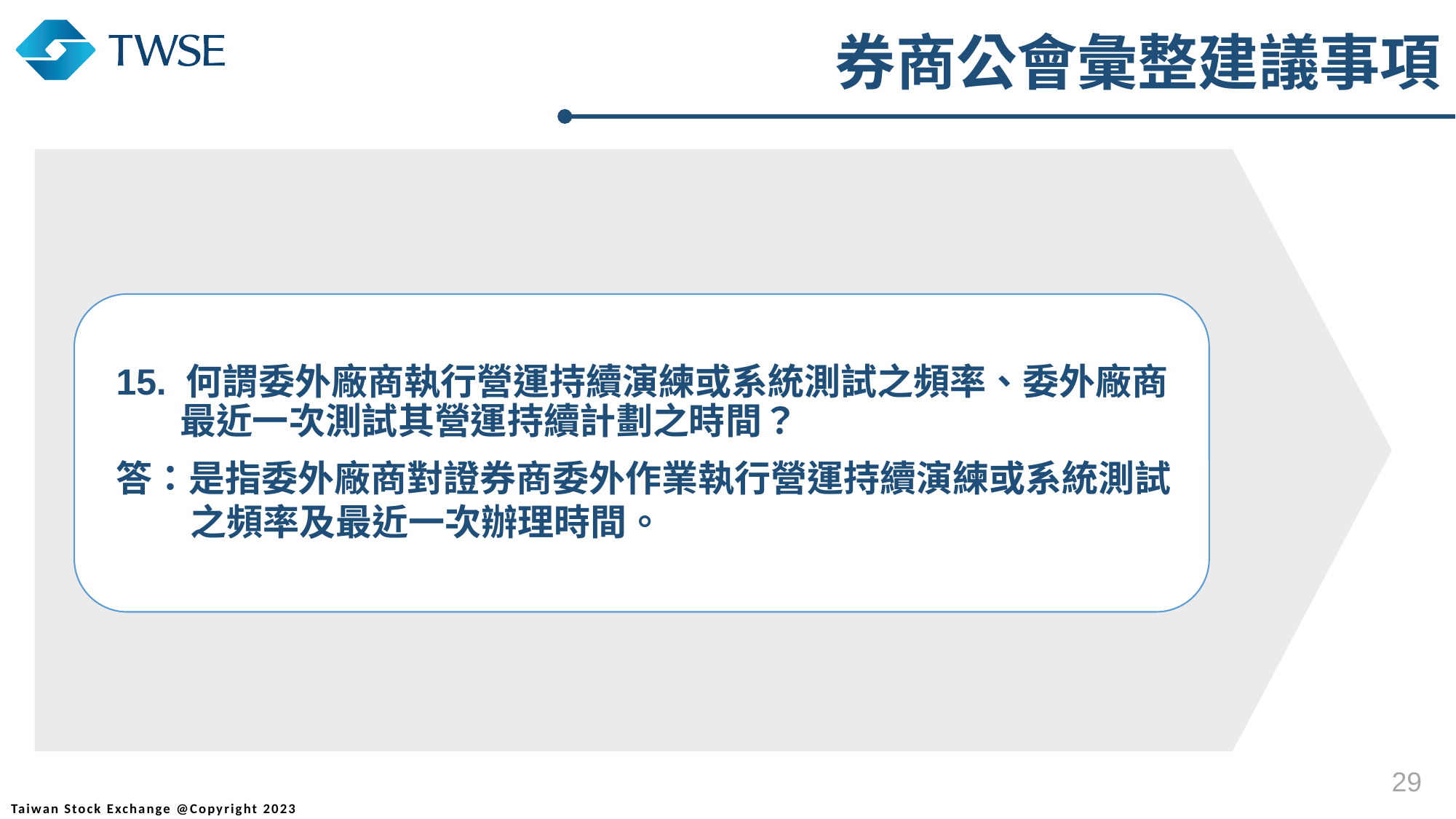

券商公會彙整建議事項

15. 何謂委外廠商執行營運持續演練或系統測試之頻率、委外廠商最近一次測試其營運持續計劃之時間？
答：是指委外廠商對證券商委外作業執行營運持續演練或系統測試之頻率及最近一次辦理時間。
29